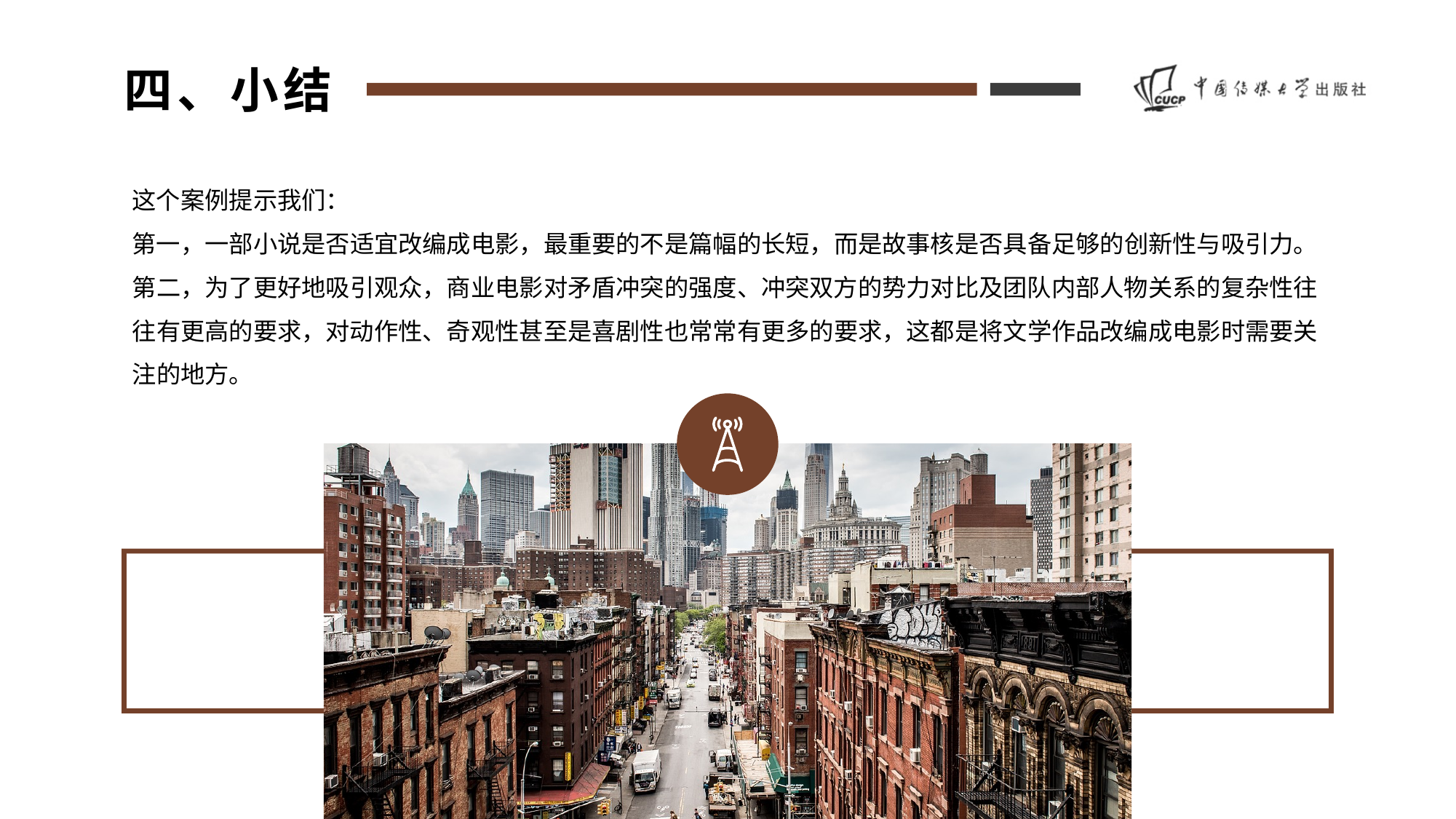

四、小结

这个案例提示我们：
第一，一部小说是否适宜改编成电影，最重要的不是篇幅的长短，而是故事核是否具备足够的创新性与吸引力。第二，为了更好地吸引观众，商业电影对矛盾冲突的强度、冲突双方的势力对比及团队内部人物关系的复杂性往往有更高的要求，对动作性、奇观性甚至是喜剧性也常常有更多的要求，这都是将文学作品改编成电影时需要关注的地方。